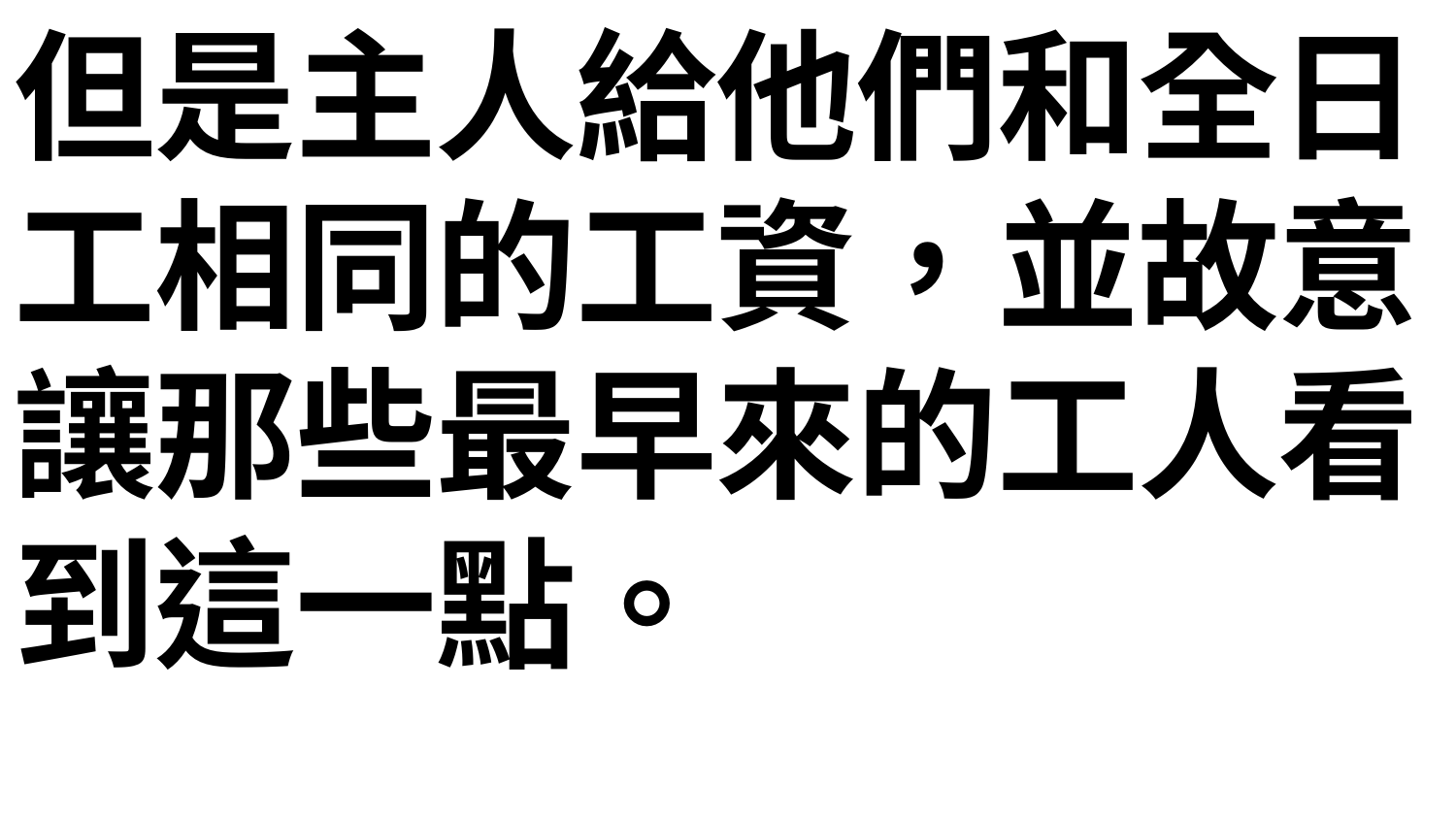

但是主人給他們和全日工相同的工資，並故意讓那些最早來的工人看到這一點。